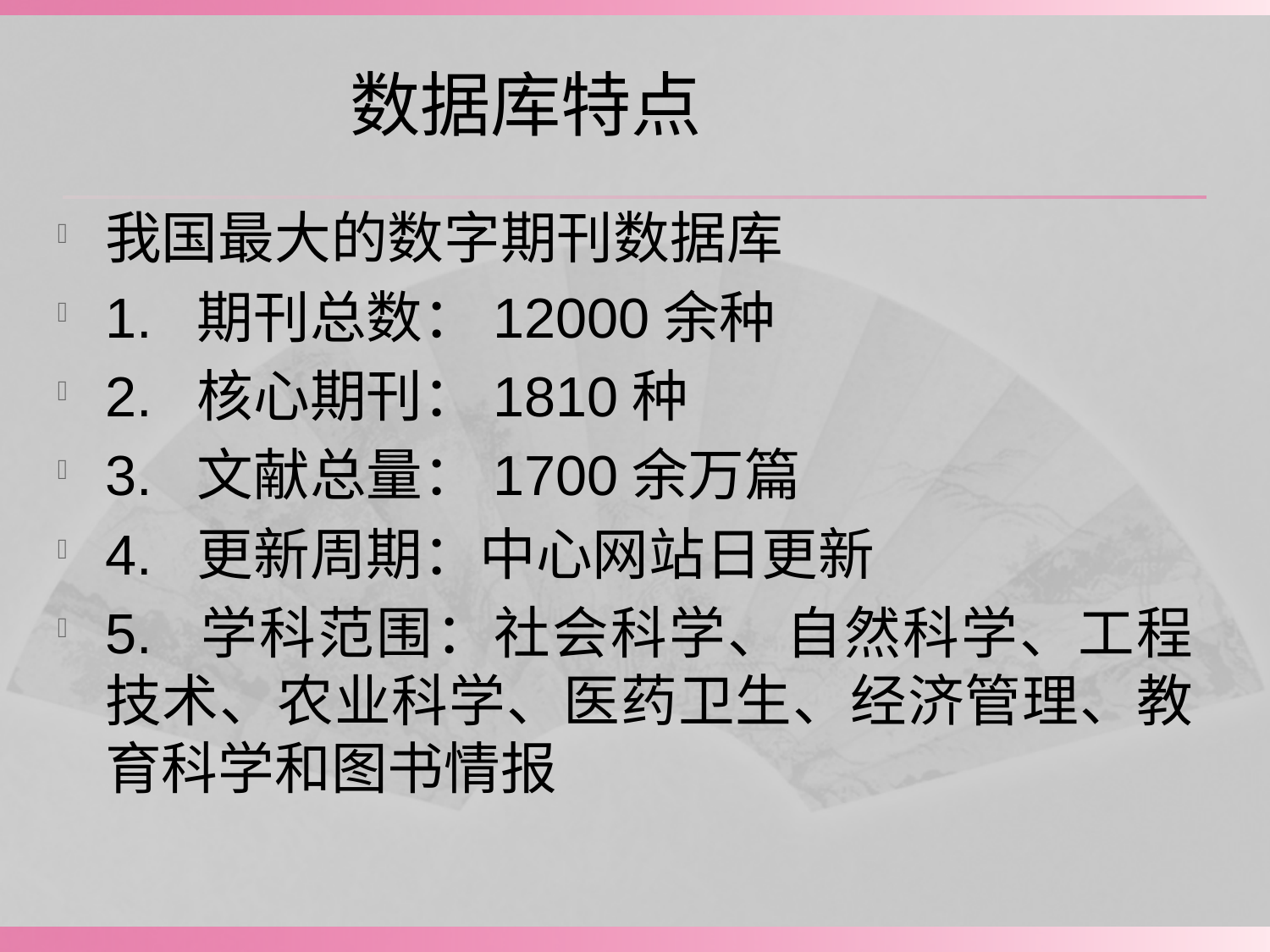

# 数据库特点
我国最大的数字期刊数据库
1.  期刊总数：12000余种
2.  核心期刊：1810种
3.  文献总量：1700余万篇
4.  更新周期：中心网站日更新
5.  学科范围：社会科学、自然科学、工程技术、农业科学、医药卫生、经济管理、教育科学和图书情报